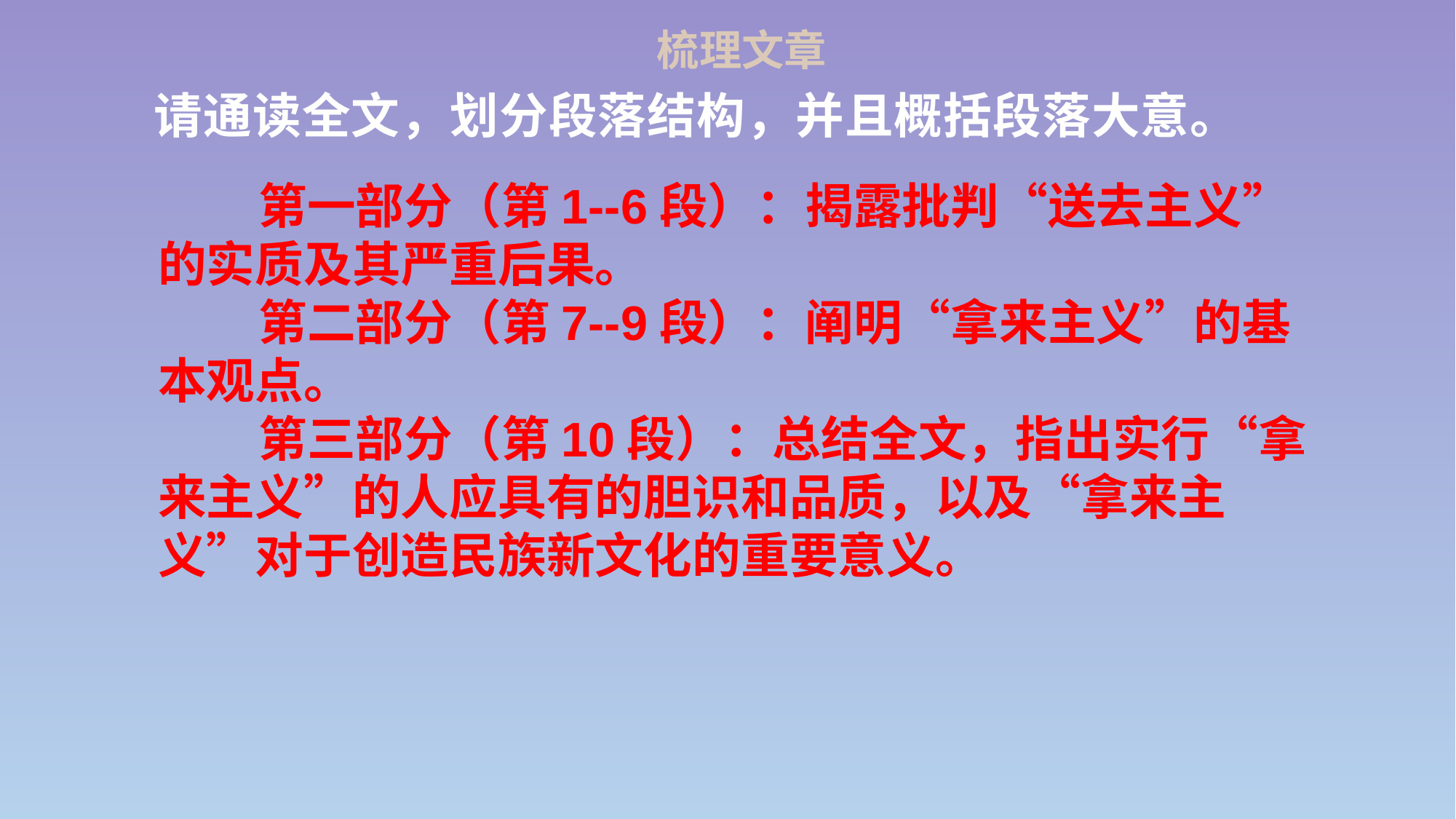

梳理文章
请通读全文，划分段落结构，并且概括段落大意。
        第一部分（第1--6段）：揭露批判“送去主义”的实质及其严重后果。
        第二部分（第7--9段）：阐明“拿来主义”的基本观点。
        第三部分（第10段）：总结全文，指出实行“拿来主义”的人应具有的胆识和品质，以及“拿来主义”对于创造民族新文化的重要意义。